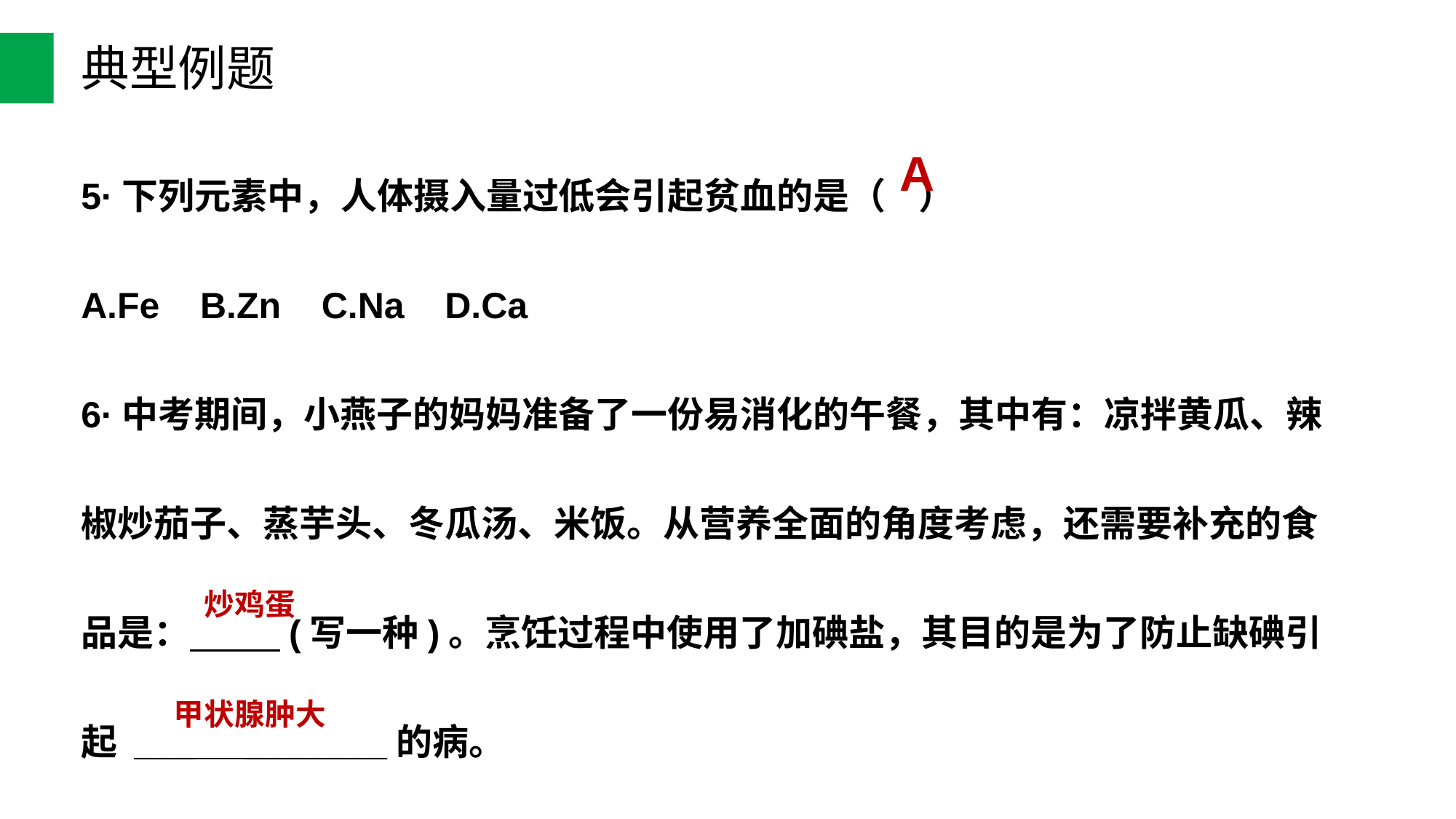

典型例题
5·下列元素中，人体摄入量过低会引起贫血的是（    ）
A.Fe    B.Zn    C.Na    D.Ca
6·中考期间，小燕子的妈妈准备了一份易消化的午餐，其中有：凉拌黄瓜、辣椒炒茄子、蒸芋头、冬瓜汤、米饭。从营养全面的角度考虑，还需要补充的食品是：           (写一种)。烹饪过程中使用了加碘盐，其目的是为了防止缺碘引起 ___     _______的病。
A
炒鸡蛋
甲状腺肿大